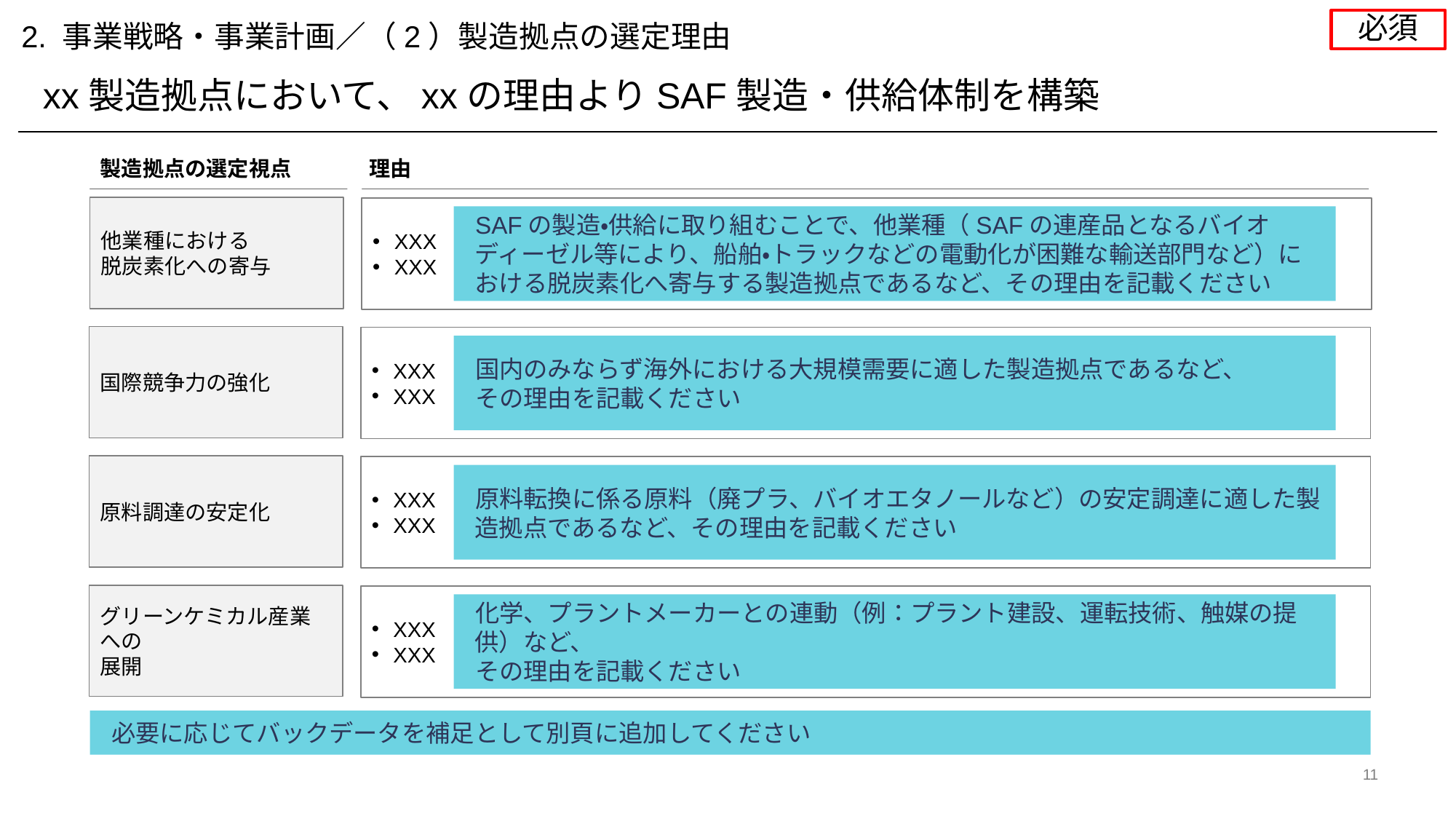

必須
2. 事業戦略・事業計画／（2）製造拠点の選定理由
xx製造拠点において、xxの理由よりSAF製造・供給体制を構築
製造拠点の選定視点
理由
他業種における
脱炭素化への寄与
XXX
XXX
SAFの製造・供給に取り組むことで、他業種（SAFの連産品となるバイオディーゼル等により、船舶・トラックなどの電動化が困難な輸送部門など）における脱炭素化へ寄与する製造拠点であるなど、その理由を記載ください
国際競争力の強化
XXX
XXX
国内のみならず海外における大規模需要に適した製造拠点であるなど、
その理由を記載ください
原料調達の安定化
XXX
XXX
原料転換に係る原料（廃プラ、バイオエタノールなど）の安定調達に適した製造拠点であるなど、その理由を記載ください
グリーンケミカル産業への
展開
XXX
XXX
化学、プラントメーカーとの連動（例：プラント建設、運転技術、触媒の提供）など、
その理由を記載ください
必要に応じてバックデータを補足として別頁に追加してください